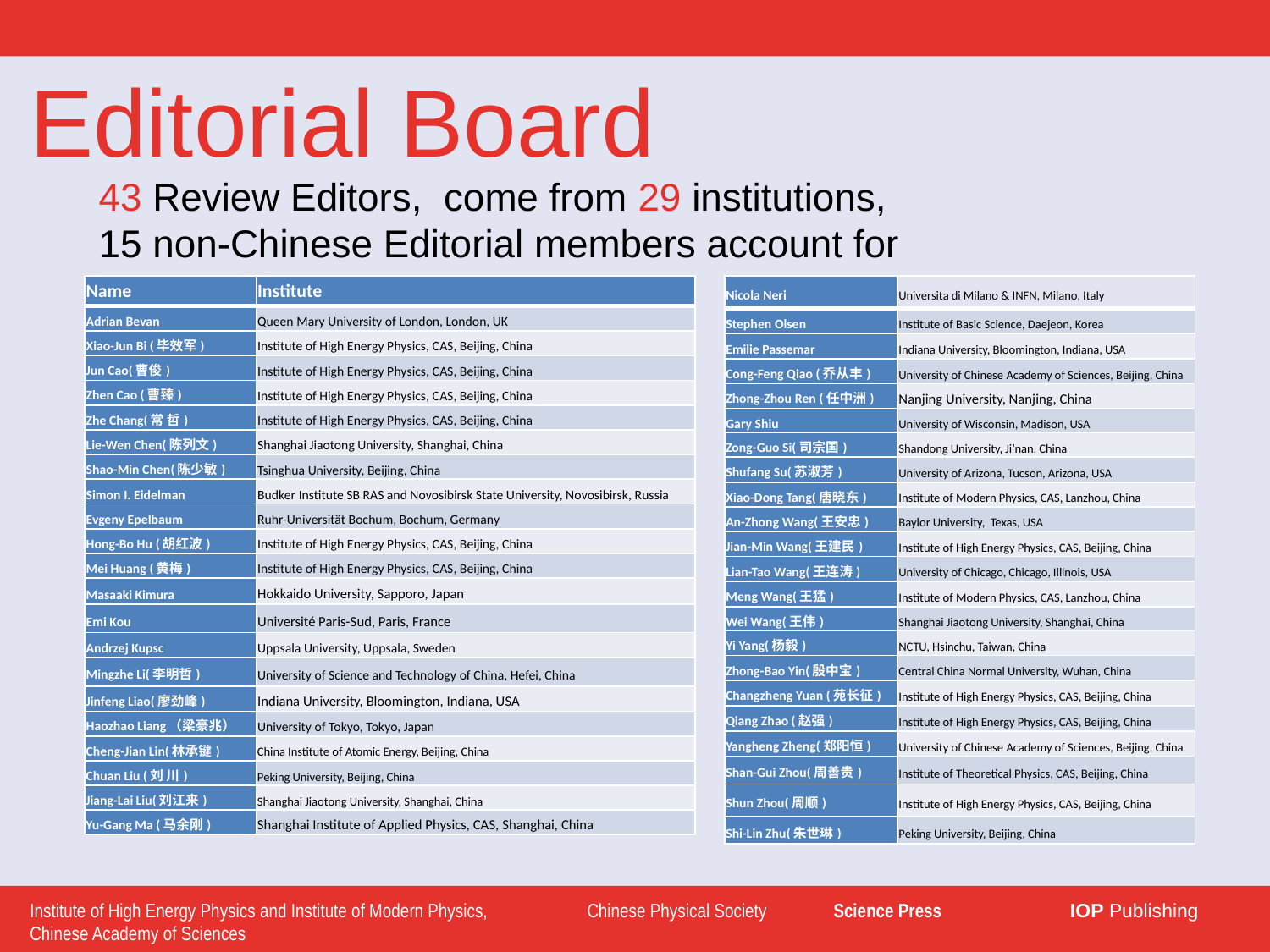

Editorial Board
43 Review Editors,  come from 29 institutions,
15 non-Chinese Editorial members account for 35%
| Name | Institute |
| --- | --- |
| Adrian Bevan | Queen Mary University of London, London, UK |
| Xiao-Jun Bi (毕效军) | Institute of High Energy Physics, CAS, Beijing, China |
| Jun Cao(曹俊) | Institute of High Energy Physics, CAS, Beijing, China |
| Zhen Cao (曹臻) | Institute of High Energy Physics, CAS, Beijing, China |
| Zhe Chang(常 哲) | Institute of High Energy Physics, CAS, Beijing, China |
| Lie-Wen Chen(陈列文) | Shanghai Jiaotong University, Shanghai, China |
| Shao-Min Chen(陈少敏) | Tsinghua University, Beijing, China |
| Simon I. Eidelman | Budker Institute SB RAS and Novosibirsk State University, Novosibirsk, Russia |
| Evgeny Epelbaum | Ruhr-Universität Bochum, Bochum, Germany |
| Hong-Bo Hu (胡红波) | Institute of High Energy Physics, CAS, Beijing, China |
| Mei Huang (黄梅) | Institute of High Energy Physics, CAS, Beijing, China |
| Masaaki Kimura | Hokkaido University, Sapporo, Japan |
| Emi Kou | Université Paris-Sud, Paris, France |
| Andrzej Kupsc | Uppsala University, Uppsala, Sweden |
| Mingzhe Li(李明哲) | University of Science and Technology of China, Hefei, China |
| Jinfeng Liao(廖劲峰) | Indiana University, Bloomington, Indiana, USA |
| Haozhao Liang（梁豪兆） | University of Tokyo, Tokyo, Japan |
| Cheng-Jian Lin(林承键) | China Institute of Atomic Energy, Beijing, China |
| Chuan Liu (刘 川) | Peking University, Beijing, China |
| Jiang-Lai Liu(刘江来) | Shanghai Jiaotong University, Shanghai, China |
| Yu-Gang Ma (马余刚) | Shanghai Institute of Applied Physics, CAS, Shanghai, China |
| Nicola Neri | Universita di Milano & INFN, Milano, Italy |
| --- | --- |
| Stephen Olsen | Institute of Basic Science, Daejeon, Korea |
| Emilie Passemar | Indiana University, Bloomington, Indiana, USA |
| Cong-Feng Qiao (乔从丰) | University of Chinese Academy of Sciences, Beijing, China |
| Zhong-Zhou Ren (任中洲) | Nanjing University, Nanjing, China |
| Gary Shiu | University of Wisconsin, Madison, USA |
| Zong-Guo Si(司宗国) | Shandong University, Ji’nan, China |
| Shufang Su(苏淑芳) | University of Arizona, Tucson, Arizona, USA |
| Xiao-Dong Tang(唐晓东) | Institute of Modern Physics, CAS, Lanzhou, China |
| An-Zhong Wang(王安忠) | Baylor University, Texas, USA |
| Jian-Min Wang(王建民) | Institute of High Energy Physics, CAS, Beijing, China |
| Lian-Tao Wang(王连涛) | University of Chicago, Chicago, Illinois, USA |
| Meng Wang(王猛) | Institute of Modern Physics, CAS, Lanzhou, China |
| Wei Wang(王伟) | Shanghai Jiaotong University, Shanghai, China |
| Yi Yang(杨毅) | NCTU, Hsinchu, Taiwan, China |
| Zhong-Bao Yin(殷中宝) | Central China Normal University, Wuhan, China |
| Changzheng Yuan (苑长征) | Institute of High Energy Physics, CAS, Beijing, China |
| Qiang Zhao (赵强) | Institute of High Energy Physics, CAS, Beijing, China |
| Yangheng Zheng(郑阳恒) | University of Chinese Academy of Sciences, Beijing, China |
| Shan-Gui Zhou(周善贵) | Institute of Theoretical Physics, CAS, Beijing, China |
| Shun Zhou(周顺) | Institute of High Energy Physics, CAS, Beijing, China |
| Shi-Lin Zhu(朱世琳) | Peking University, Beijing, China |